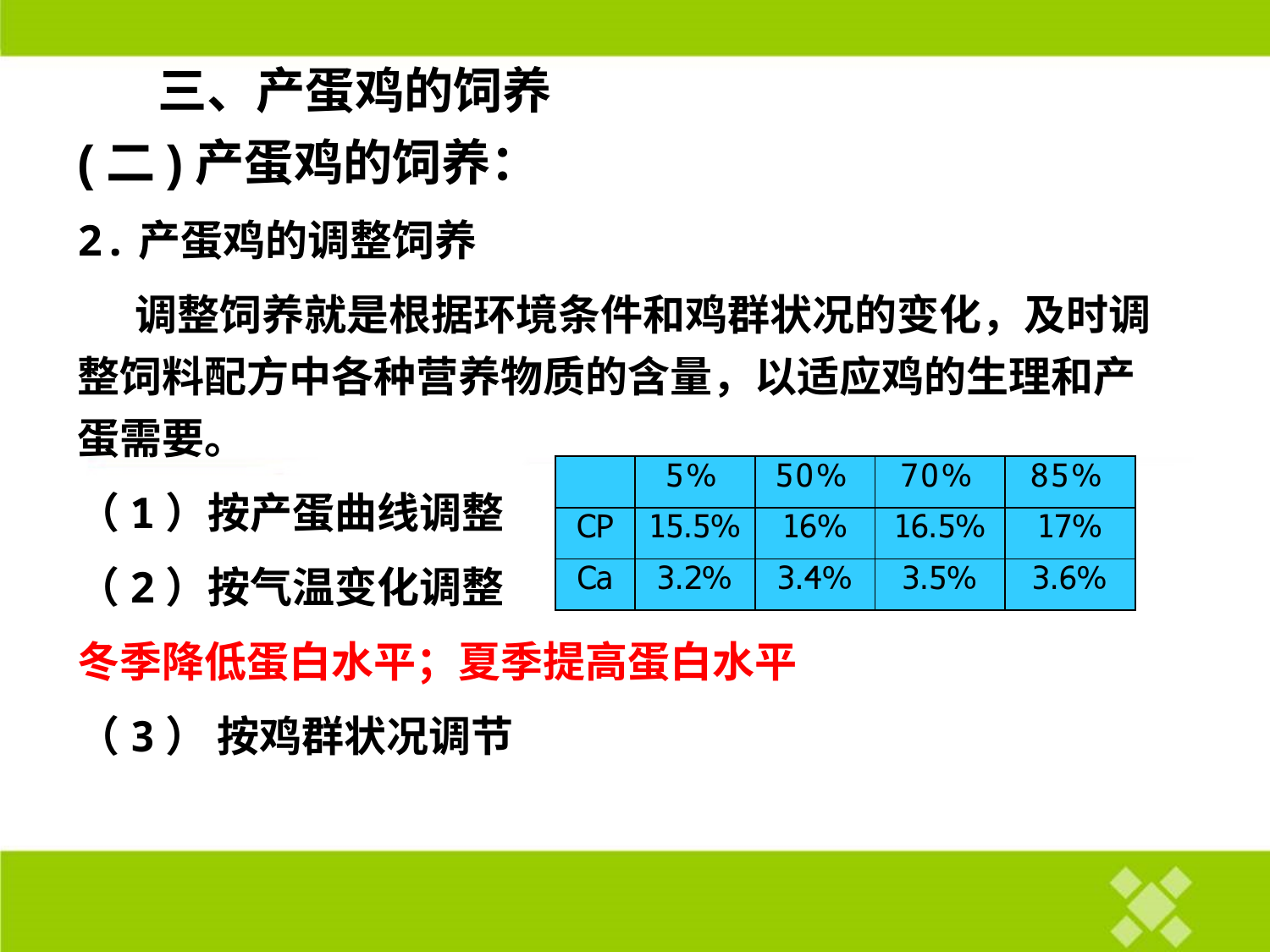

三、产蛋鸡的饲养
(二)产蛋鸡的饲养：
2.产蛋鸡的调整饲养
     调整饲养就是根据环境条件和鸡群状况的变化，及时调整饲料配方中各种营养物质的含量，以适应鸡的生理和产蛋需要。
（1）按产蛋曲线调整
（2）按气温变化调整
冬季降低蛋白水平；夏季提高蛋白水平
（3） 按鸡群状况调节
|  | 5% | 50% | 70% | 85% |
| --- | --- | --- | --- | --- |
| CP | 15.5% | 16% | 16.5% | 17% |
| Ca | 3.2% | 3.4% | 3.5% | 3.6% |